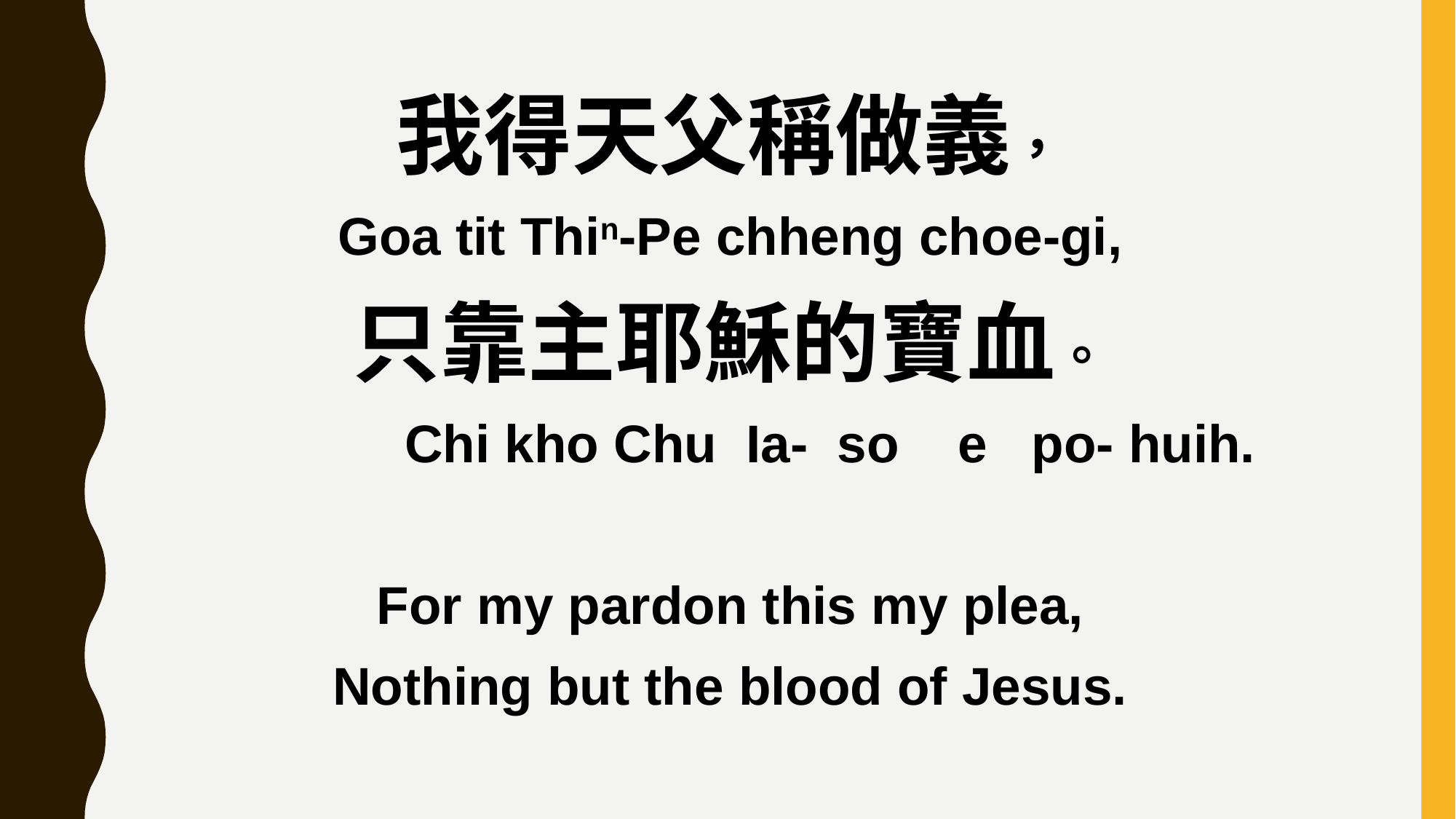

我得天父稱做義，
Goa tit Thin-Pe chheng choe-gi,
只靠主耶穌的寶血。
              Chi kho Chu  Ia-  so    e   po- huih.

For my pardon this my plea,
Nothing but the blood of Jesus.